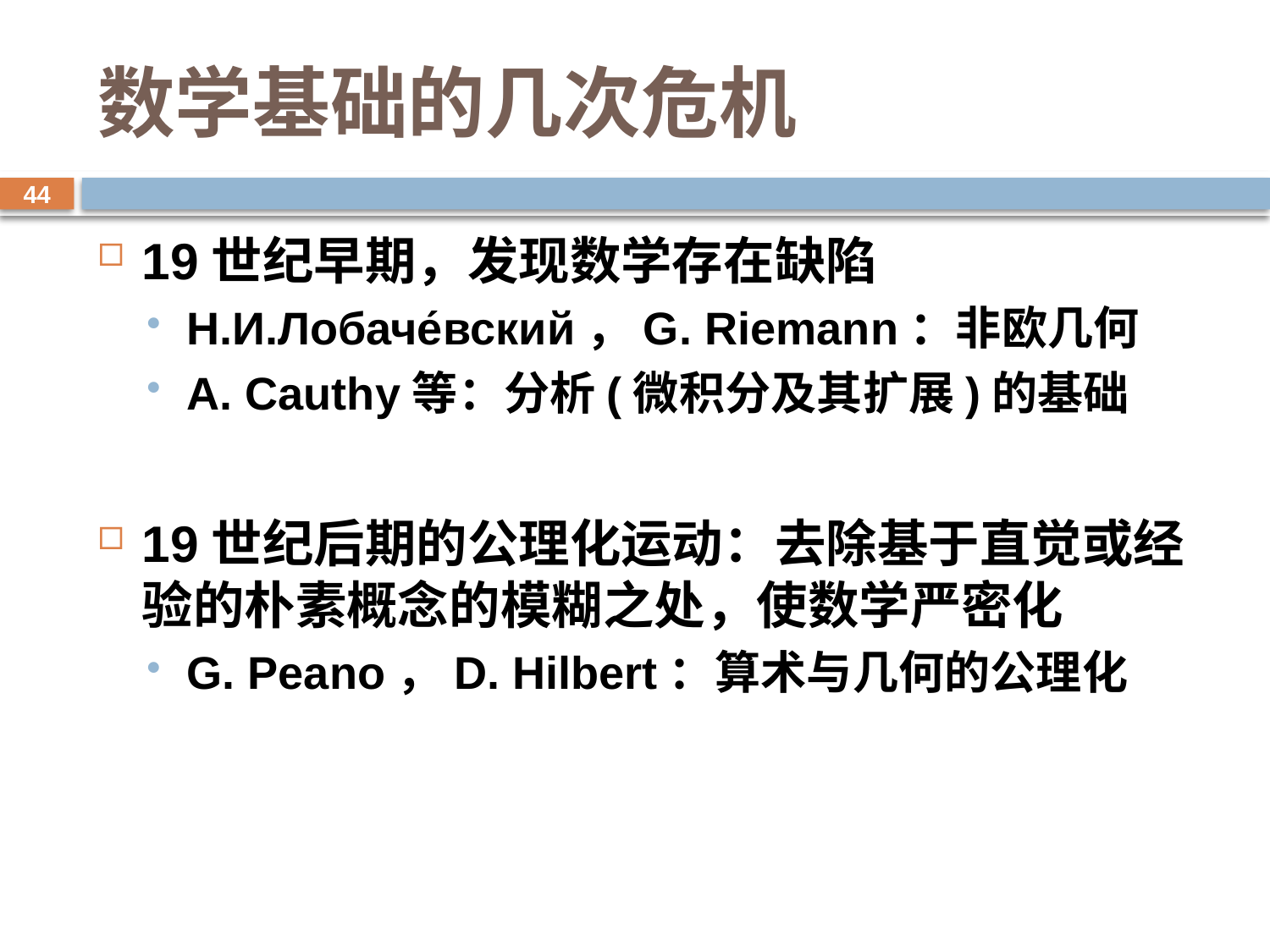

# 数学基础的几次危机
44
19世纪早期，发现数学存在缺陷
Н.И.Лобаче́вский，G. Riemann：非欧几何
A. Cauthy等：分析(微积分及其扩展)的基础

19世纪后期的公理化运动：去除基于直觉或经验的朴素概念的模糊之处，使数学严密化
G. Peano，D. Hilbert：算术与几何的公理化